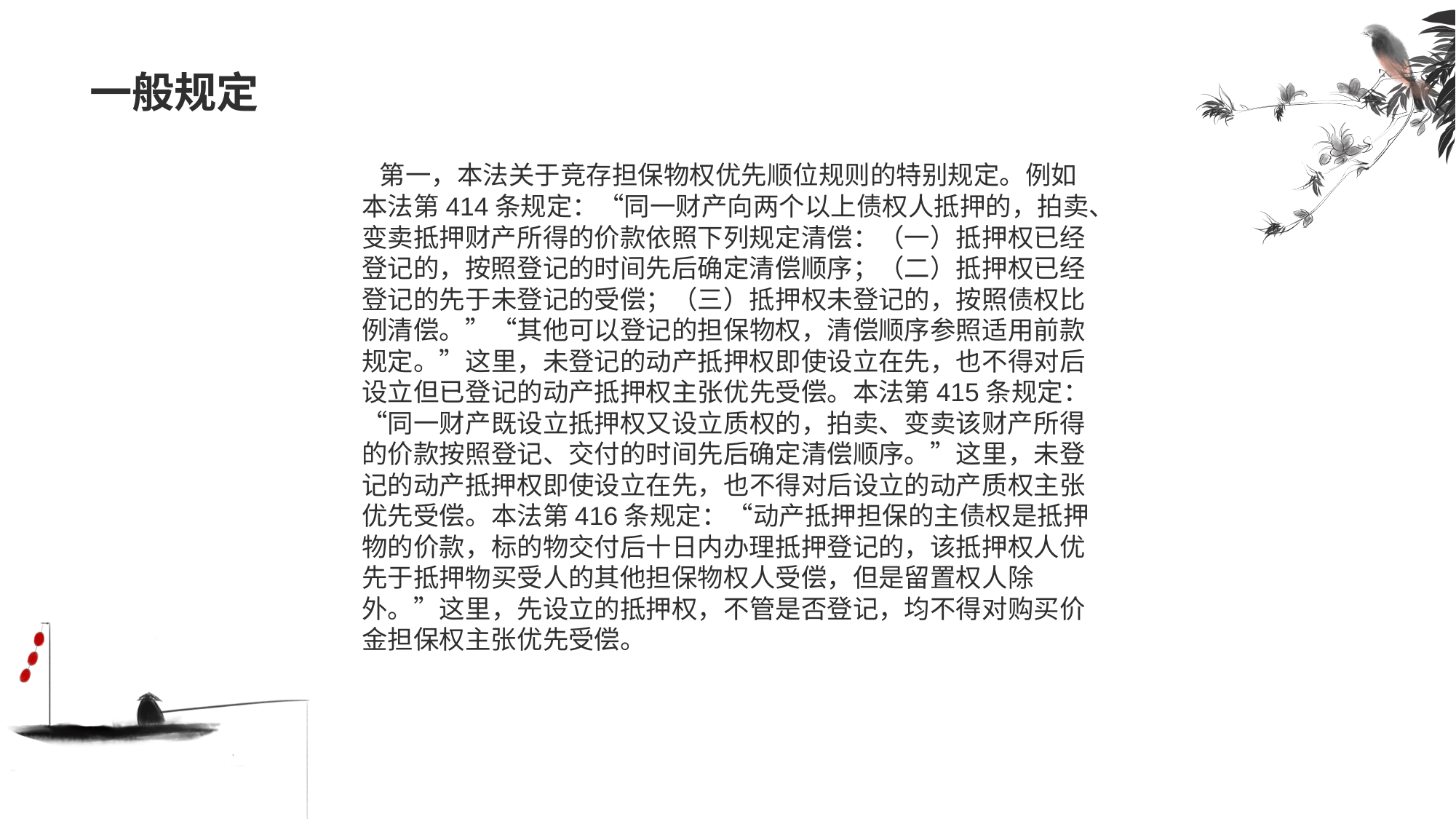

# 一般规定

  第一，本法关于竞存担保物权优先顺位规则的特别规定。例如本法第414条规定：“同一财产向两个以上债权人抵押的，拍卖、变卖抵押财产所得的价款依照下列规定清偿：（一）抵押权已经登记的，按照登记的时间先后确定清偿顺序；（二）抵押权已经登记的先于未登记的受偿；（三）抵押权未登记的，按照债权比例清偿。”“其他可以登记的担保物权，清偿顺序参照适用前款规定。”这里，未登记的动产抵押权即使设立在先，也不得对后设立但已登记的动产抵押权主张优先受偿。本法第415条规定：“同一财产既设立抵押权又设立质权的，拍卖、变卖该财产所得的价款按照登记、交付的时间先后确定清偿顺序。”这里，未登记的动产抵押权即使设立在先，也不得对后设立的动产质权主张优先受偿。本法第416条规定：“动产抵押担保的主债权是抵押物的价款，标的物交付后十日内办理抵押登记的，该抵押权人优先于抵押物买受人的其他担保物权人受偿，但是留置权人除外。”这里，先设立的抵押权，不管是否登记，均不得对购买价金担保权主张优先受偿。
17